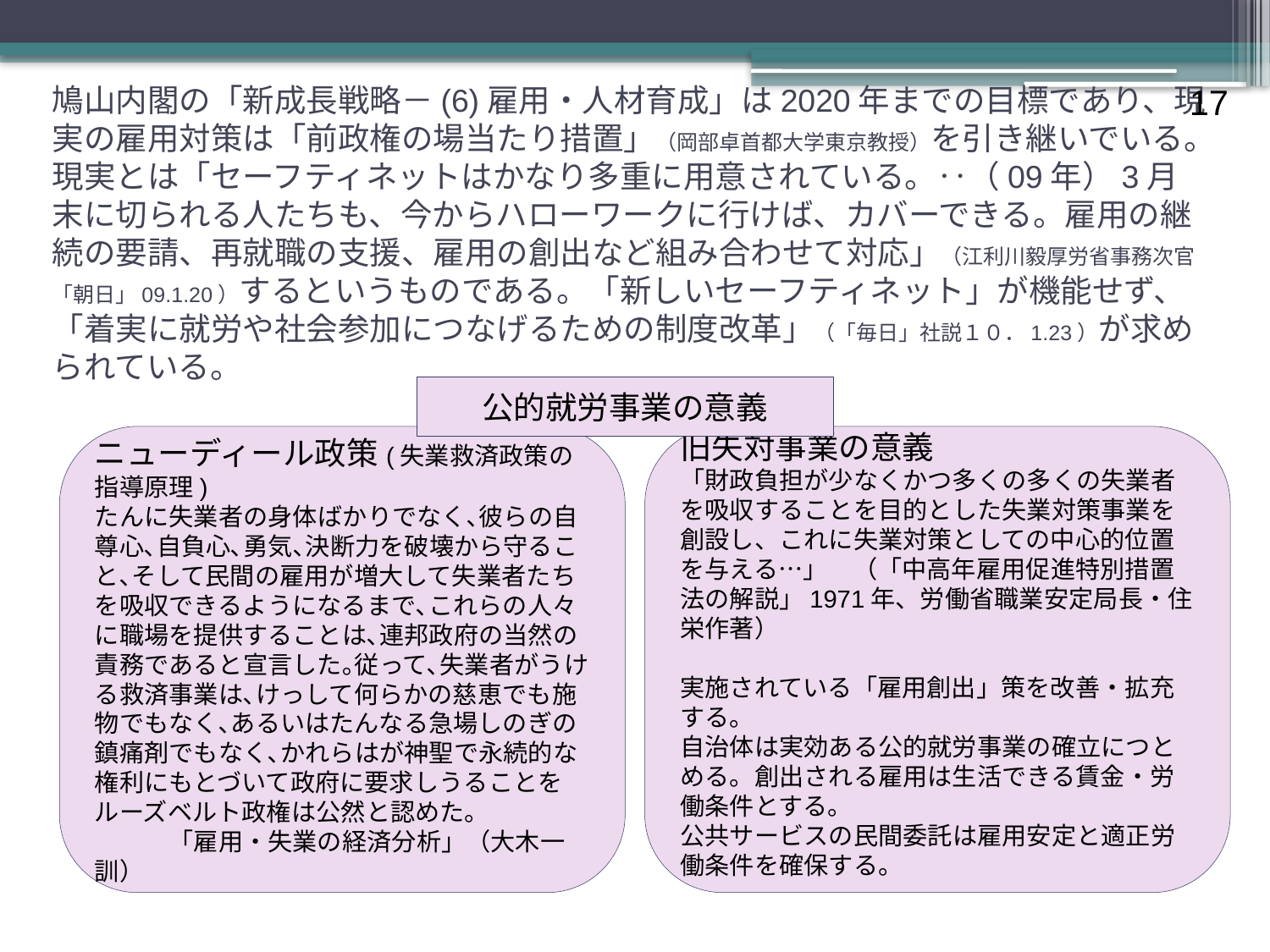

17
# 鳩山内閣の「新成長戦略－(6)雇用・人材育成」は2020年までの目標であり、現実の雇用対策は「前政権の場当たり措置」（岡部卓首都大学東京教授）を引き継いでいる。現実とは「セーフティネットはかなり多重に用意されている。‥（09年）3月末に切られる人たちも、今からハローワークに行けば、カバーできる。雇用の継続の要請、再就職の支援、雇用の創出など組み合わせて対応」（江利川毅厚労省事務次官「朝日」09.1.20）するというものである。「新しいセーフティネット」が機能せず、「着実に就労や社会参加につなげるための制度改革」（「毎日」社説１０．1.23）が求められている。
公的就労事業の意義

ニューディール政策(失業救済政策の指導原理)
たんに失業者の身体ばかりでなく､彼らの自尊心､自負心､勇気､決断力を破壊から守ること､そして民間の雇用が増大して失業者たちを吸収できるようになるまで､これらの人々に職場を提供することは､連邦政府の当然の責務であると宣言した｡従って､失業者がうける救済事業は､けっして何らかの慈恵でも施物でもなく､あるいはたんなる急場しのぎの鎮痛剤でもなく､かれらはが神聖で永続的な権利にもとづいて政府に要求しうることをルーズベルト政権は公然と認めた。
　　　「雇用・失業の経済分析」（大木一訓）

旧失対事業の意義
「財政負担が少なくかつ多くの多くの失業者を吸収することを目的とした失業対策事業を創設し、これに失業対策としての中心的位置を与える…」　（「中高年雇用促進特別措置法の解説」1971年、労働省職業安定局長・住栄作著）

実施されている「雇用創出」策を改善・拡充する。
自治体は実効ある公的就労事業の確立につとめる。創出される雇用は生活できる賃金・労働条件とする。
公共サービスの民間委託は雇用安定と適正労働条件を確保する。